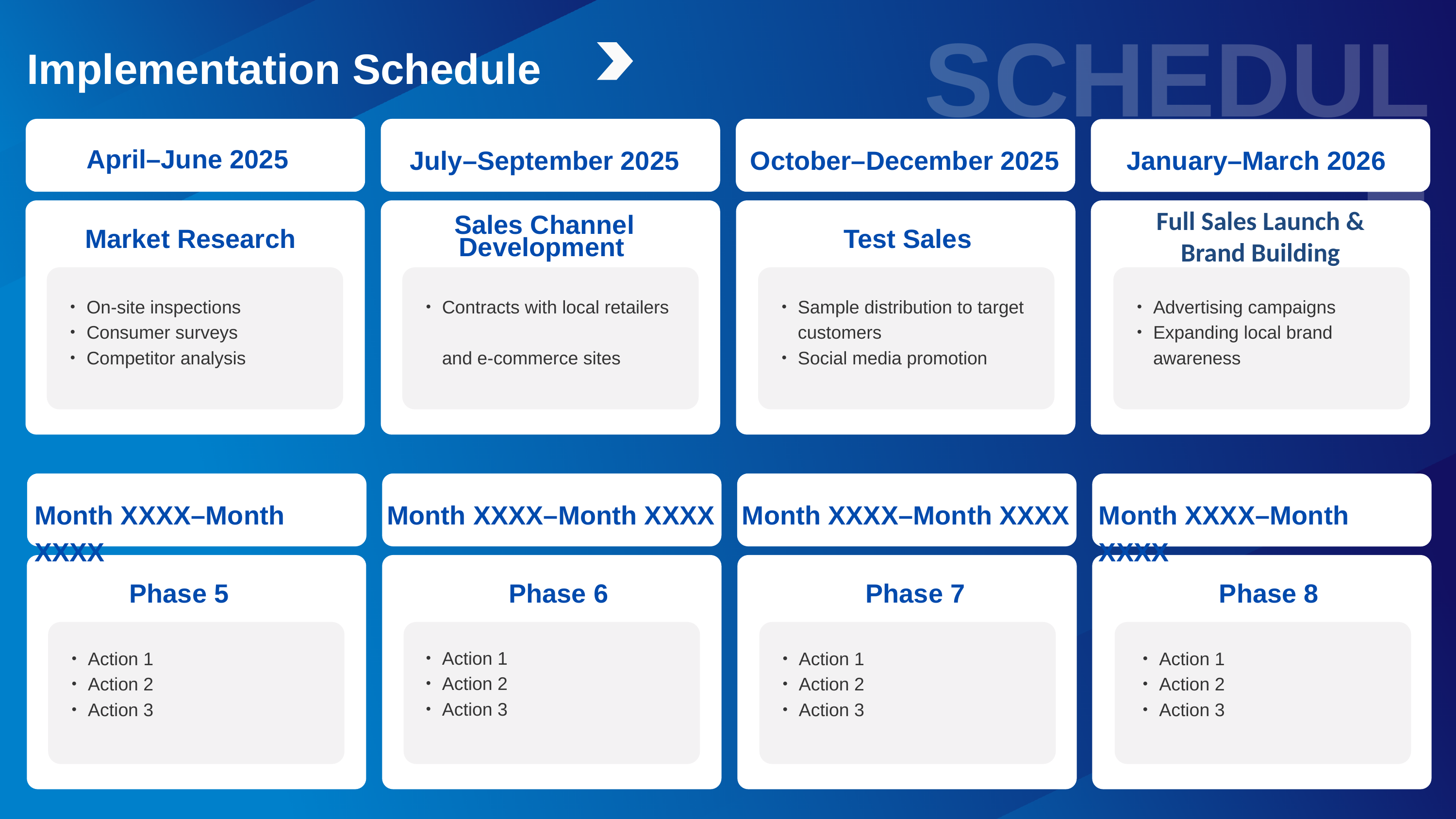

SCHEDULE
Implementation Schedule

April–June 2025
July–September 2025
October–December 2025
January–March 2026

Sales Channel
Full Sales Launch & Brand Building
Market Research
Test Sales
Development

・On-site inspections
・Consumer surveys
・Competitor analysis
・Contracts with local retailers
　and e-commerce sites
・Sample distribution to target
　customers
・Social media promotion
・Advertising campaigns
・Expanding local brand
　awareness

Month XXXX–Month XXXX
Month XXXX–Month XXXX
Month XXXX–Month XXXX
Month XXXX–Month XXXX

Phase 5
Phase 6
Phase 7
Phase 8

・Action 1
・Action 2
・Action 3
・Action 1
・Action 2
・Action 3
・Action 1
・Action 2
・Action 3
・Action 1
・Action 2
・Action 3